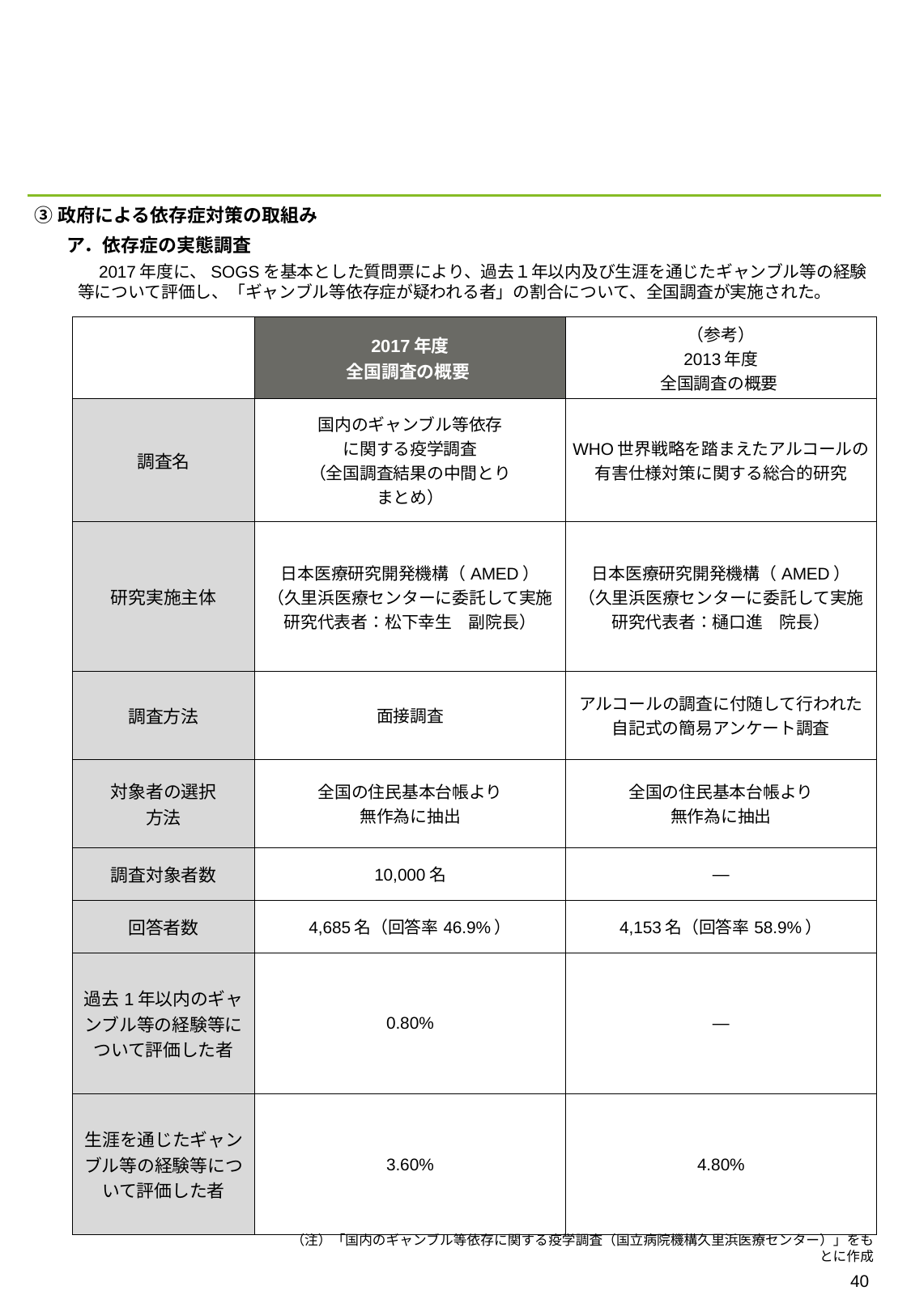

③政府による依存症対策の取組み
　2017年度に、SOGSを基本とした質問票により、過去１年以内及び生涯を通じたギャンブル等の経験等について評価し、「ギャンブル等依存症が疑われる者」の割合について、全国調査が実施された。
ア．依存症の実態調査

|  | 2017年度 全国調査の概要 | （参考） 2013年度 全国調査の概要 |
| --- | --- | --- |
| 調査名 | 国内のギャンブル等依存 に関する疫学調査 （全国調査結果の中間とり まとめ） | WHO世界戦略を踏まえたアルコールの 有害仕様対策に関する総合的研究 |
| 研究実施主体 | 日本医療研究開発機構（AMED） （久里浜医療センターに委託して実施 研究代表者：松下幸生　副院長） | 日本医療研究開発機構（AMED） （久里浜医療センターに委託して実施 研究代表者：樋口進　院長） |
| 調査方法 | 面接調査 | アルコールの調査に付随して行われた 自記式の簡易アンケート調査 |
| 対象者の選択 方法 | 全国の住民基本台帳より 無作為に抽出 | 全国の住民基本台帳より 無作為に抽出 |
| 調査対象者数 | 10,000名 | ― |
| 回答者数 | 4,685名（回答率46.9%） | 4,153名（回答率58.9%） |
| 過去1年以内のギャンブル等の経験等について評価した者 | 0.80% | ― |
| 生涯を通じたギャンブル等の経験等について評価した者 | 3.60% | 4.80% |
（注）「国内のギャンブル等依存に関する疫学調査（国立病院機構久里浜医療センター）」をもとに作成
40